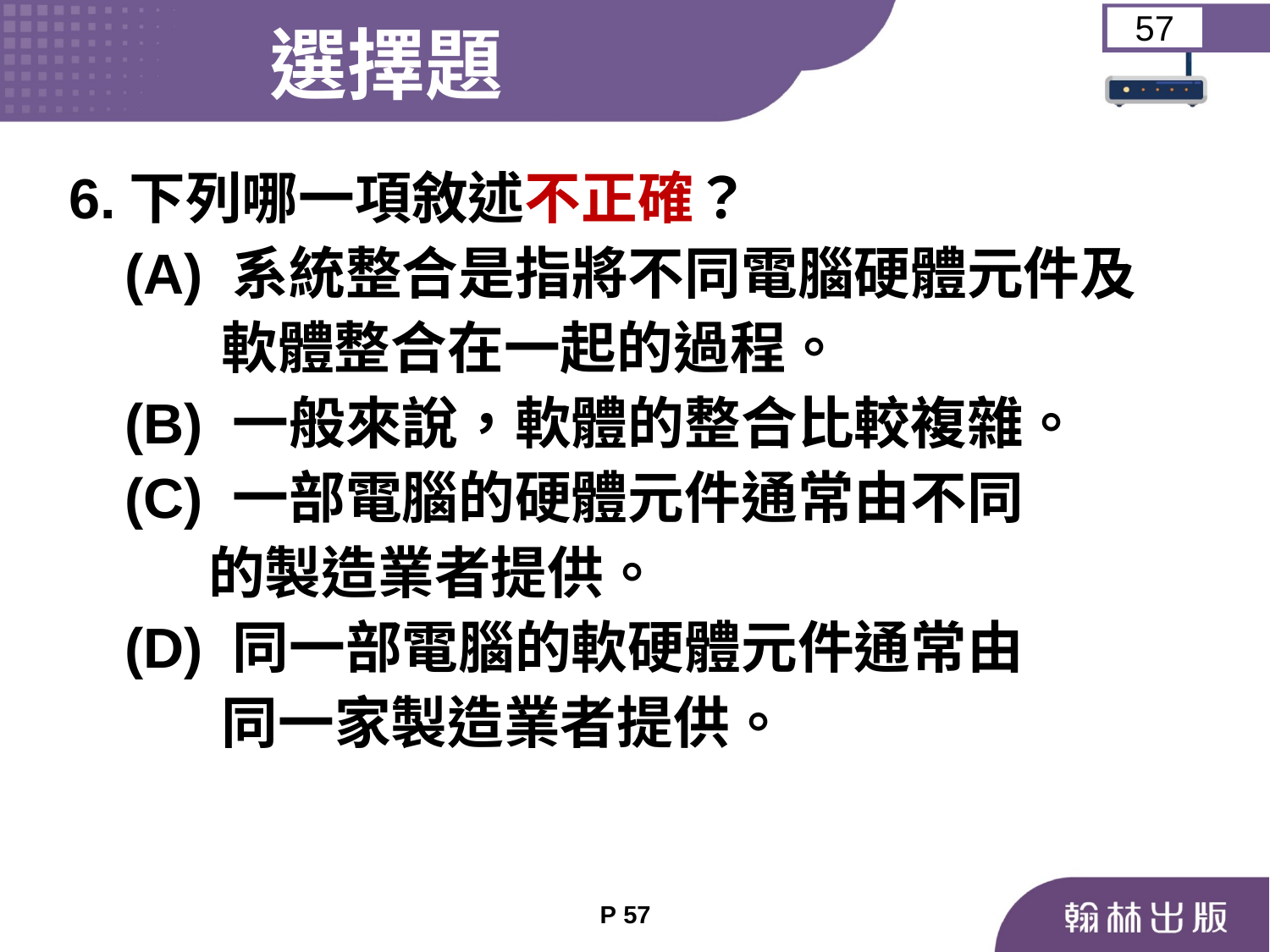

選擇題

57
 6.下列哪一項敘述不正確？
	   (A) 系統整合是指將不同電腦硬體元件及
            軟體整合在一起的過程。
	   (B) 一般來說，軟體的整合比較複雜。
	   (C) 一部電腦的硬體元件通常由不同
           的製造業者提供。
	   (D) 同一部電腦的軟硬體元件通常由
            同一家製造業者提供。

P 57